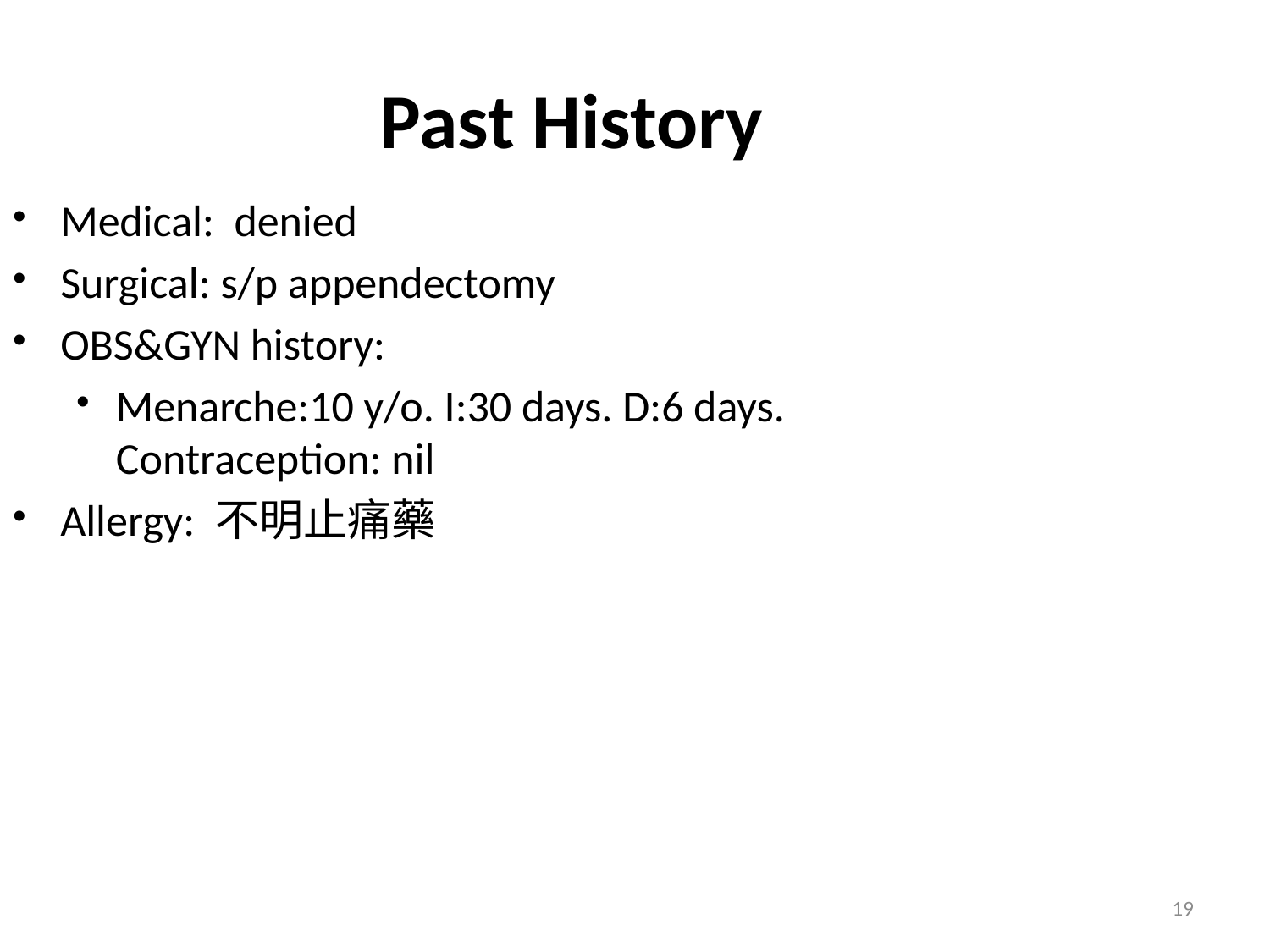

Past History
Medical:  denied
Surgical: s/p appendectomy
OBS&GYN history:
Menarche:10 y/o. I:30 days. D:6 days.
Contraception: nil
Allergy: 不明止痛藥
19